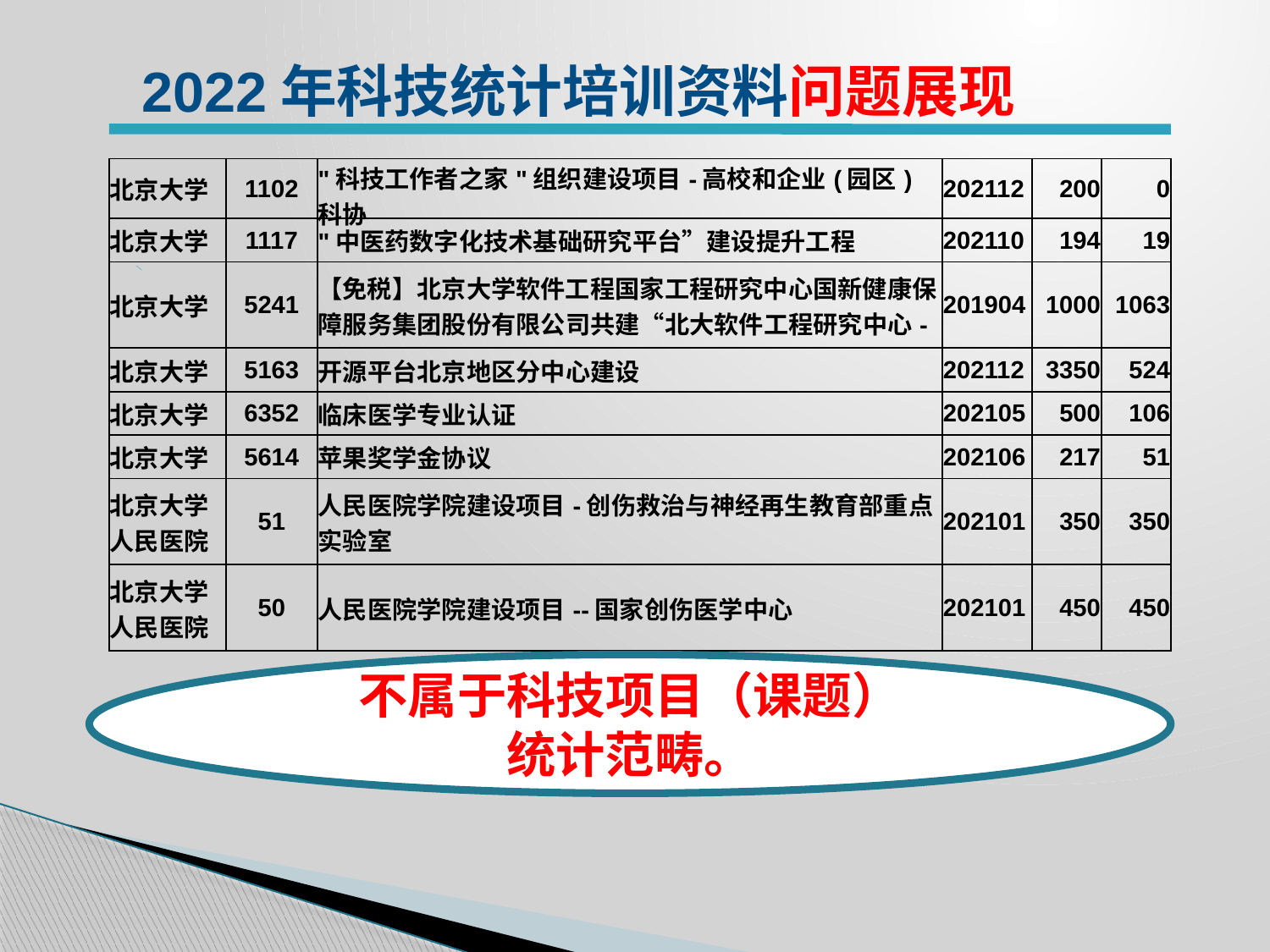

2022年科技统计培训资料问题展现
| 北京大学 | 1102 | "科技工作者之家"组织建设项目-高校和企业(园区)科协 | 202112 | 200 | 0 |
| --- | --- | --- | --- | --- | --- |
| 北京大学 | 1117 | "中医药数字化技术基础研究平台”建设提升工程 | 202110 | 194 | 19 |
| 北京大学 | 5241 | 【免税】北京大学软件工程国家工程研究中心国新健康保障服务集团股份有限公司共建“北大软件工程研究中心- | 201904 | 1000 | 1063 |
| 北京大学 | 5163 | 开源平台北京地区分中心建设 | 202112 | 3350 | 524 |
| 北京大学 | 6352 | 临床医学专业认证 | 202105 | 500 | 106 |
| 北京大学 | 5614 | 苹果奖学金协议 | 202106 | 217 | 51 |
| 北京大学人民医院 | 51 | 人民医院学院建设项目-创伤救治与神经再生教育部重点实验室 | 202101 | 350 | 350 |
| 北京大学人民医院 | 50 | 人民医院学院建设项目--国家创伤医学中心 | 202101 | 450 | 450 |
不属于科技项目（课题）
统计范畴。